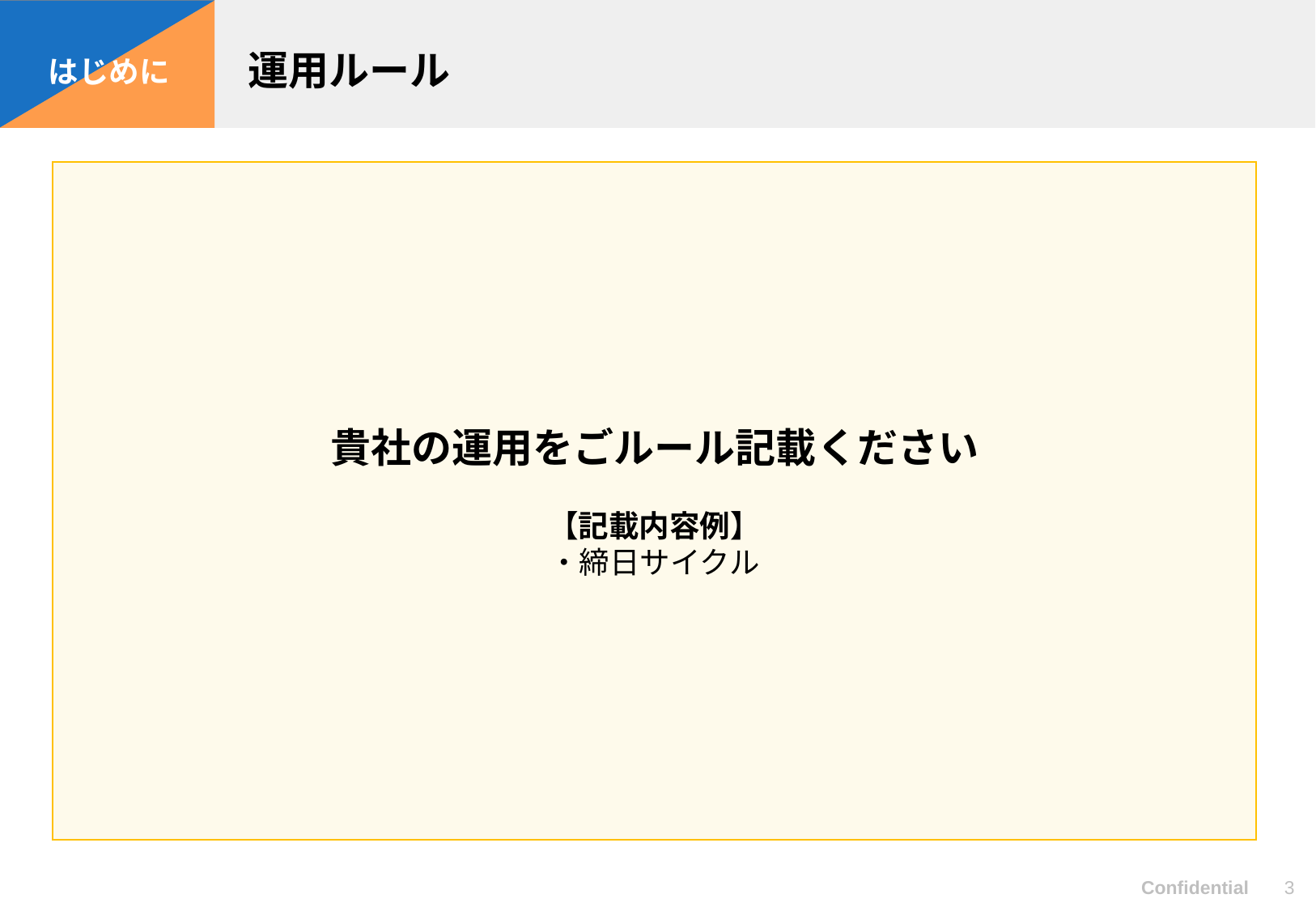

運用ルール
はじめに
貴社の運用をごルール記載ください

【記載内容例】
・締日サイクル